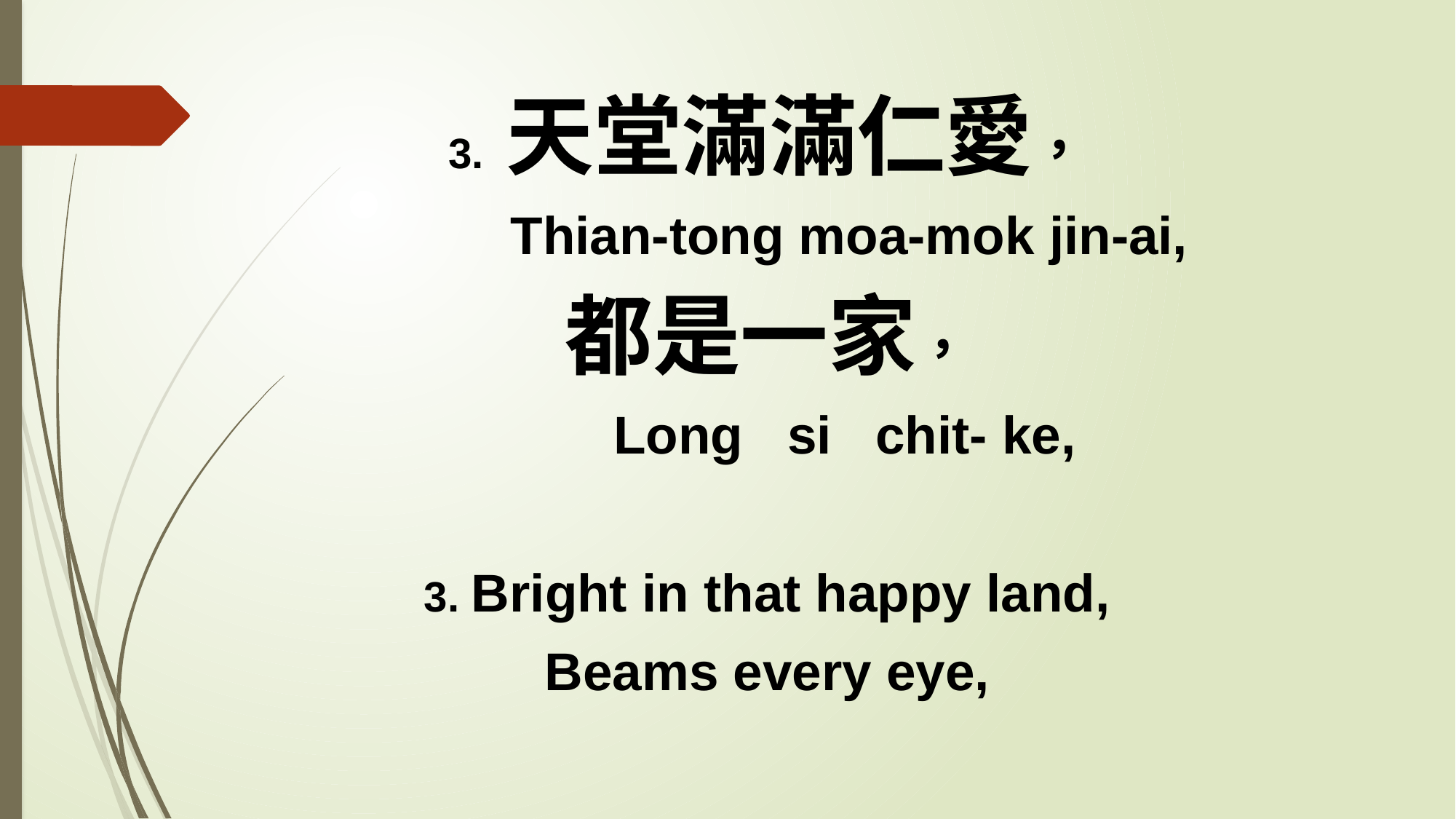

3. 天堂滿滿仁愛，
                    Thian-tong moa-mok jin-ai,
都是一家，
                           Long   si   chit- ke,

3. Bright in that happy land,
Beams every eye,